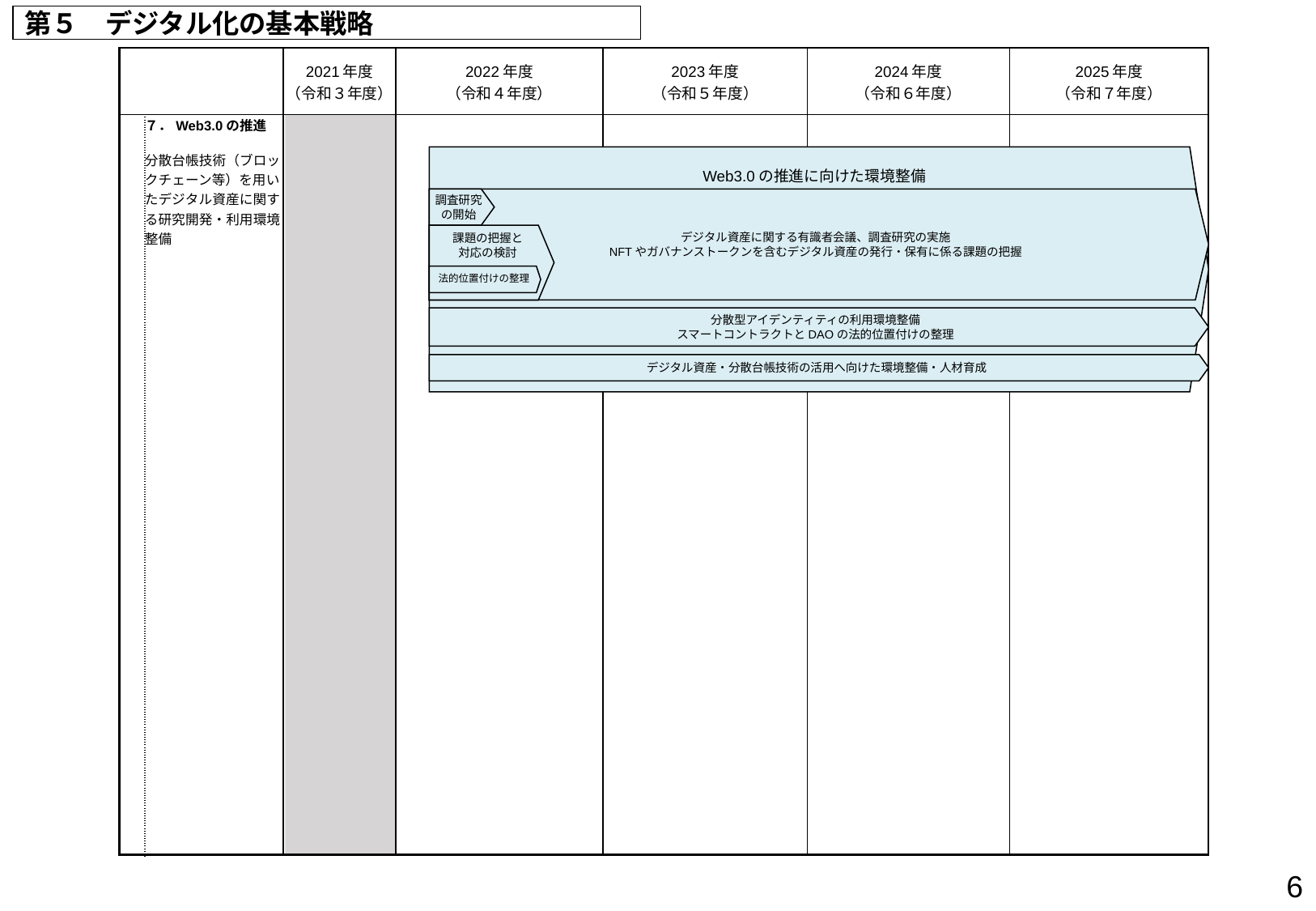

第５　デジタル化の基本戦略
|  |  | 2021年度 （令和３年度） | 2022年度 （令和４年度） | 2023年度 （令和５年度） | 2024年度 （令和６年度） | 2025年度 （令和７年度） |
| --- | --- | --- | --- | --- | --- | --- |
|  | ７．Web3.0の推進 分散台帳技術（ブロックチェーン等）を用いたデジタル資産に関する研究開発・利用環境整備 |  |  |  |  |  |

Web3.0の推進に向けた環境整備

デジタル資産に関する有識者会議、調査研究の実施
NFTやガバナンストークンを含むデジタル資産の発行・保有に係る課題の把握
調査研究
の開始
課題の把握と
対応の検討
法的位置付けの整理
分散型アイデンティティの利用環境整備
スマートコントラクトとDAOの法的位置付けの整理
デジタル資産・分散台帳技術の活用へ向けた環境整備・人材育成
6